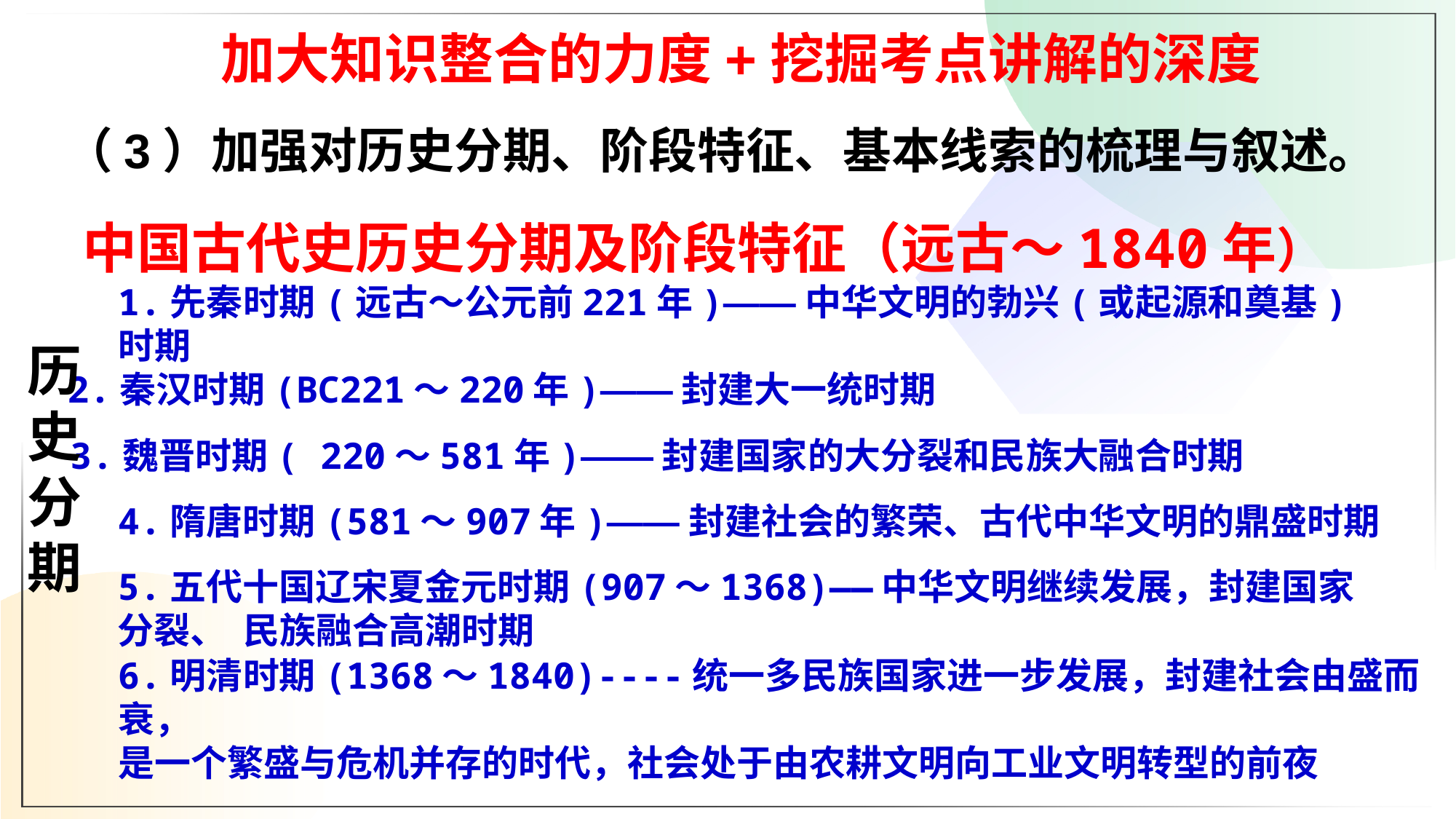

加大知识整合的力度+挖掘考点讲解的深度
（3）加强对历史分期、阶段特征、基本线索的梳理与叙述。
中国古代史历史分期及阶段特征（远古～1840年）
1.先秦时期(远古～公元前221年)——中华文明的勃兴(或起源和奠基)时期
历史分期
2.秦汉时期(BC221～220年)——封建大一统时期
3.魏晋时期( 220～581年)——封建国家的大分裂和民族大融合时期
4.隋唐时期(581～907年)——封建社会的繁荣、古代中华文明的鼎盛时期
5.五代十国辽宋夏金元时期(907～1368)——中华文明继续发展，封建国家分裂、  民族融合高潮时期
6.明清时期(1368～1840)----统一多民族国家进一步发展，封建社会由盛而衰，
是一个繁盛与危机并存的时代，社会处于由农耕文明向工业文明转型的前夜